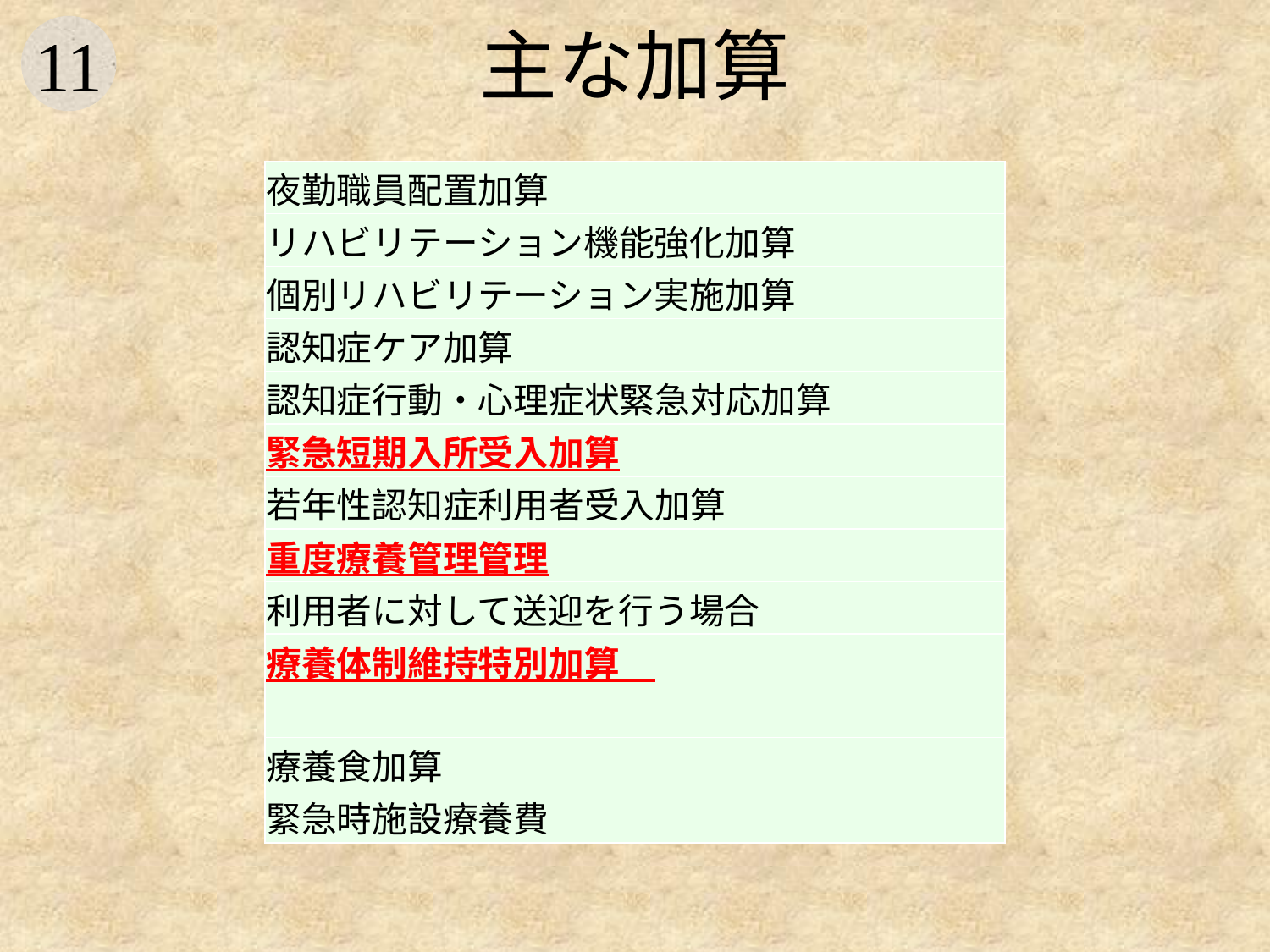

# 主な加算
| 夜勤職員配置加算 |
| --- |
| リハビリテーション機能強化加算 |
| 個別リハビリテーション実施加算 |
| 認知症ケア加算 |
| 認知症行動・心理症状緊急対応加算 |
| 緊急短期入所受入加算 |
| 若年性認知症利用者受入加算 |
| 重度療養管理管理 |
| 利用者に対して送迎を行う場合 |
| 療養体制維持特別加算 |
| 療養食加算 |
| 緊急時施設療養費 |